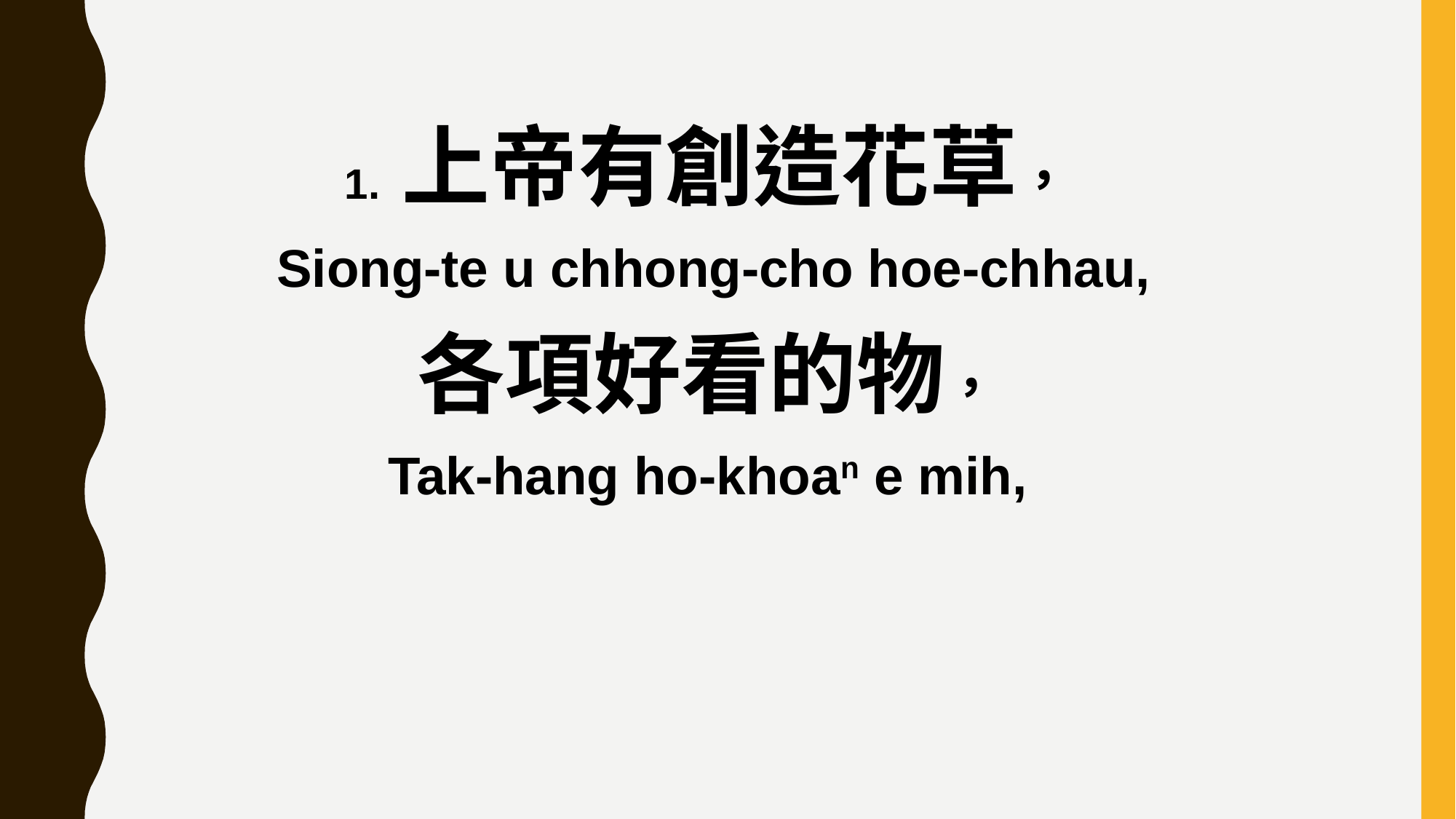

1. 上帝有創造花草，
 Siong-te u chhong-cho hoe-chhau,
各項好看的物，
Tak-hang ho-khoan e mih,